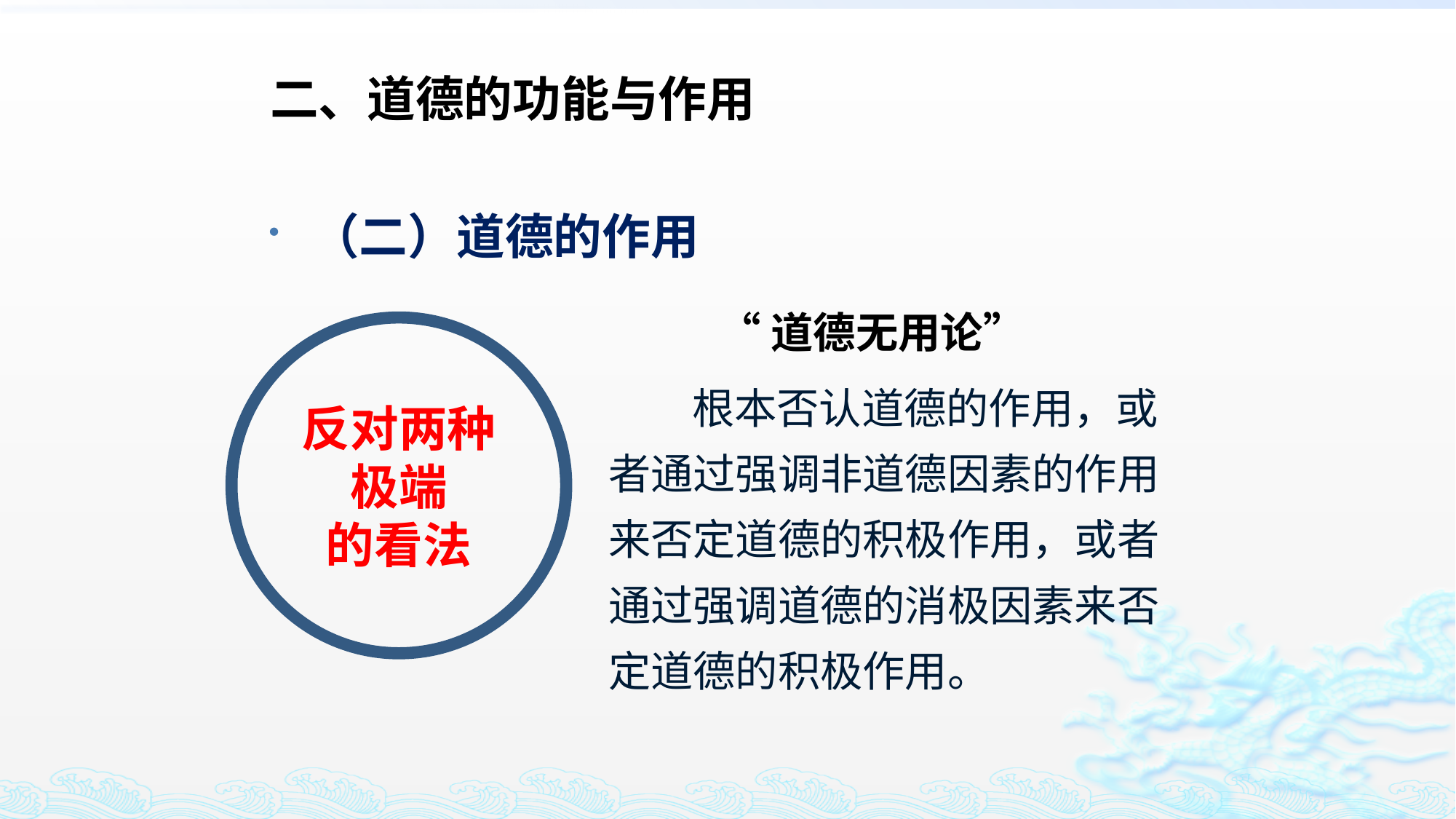

二、道德的功能与作用
（二）道德的作用

     “道德无用论”
  根本否认道德的作用，或者通过强调非道德因素的作用来否定道德的积极作用，或者通过强调道德的消极因素来否定道德的积极作用。

反对两种极端
的看法